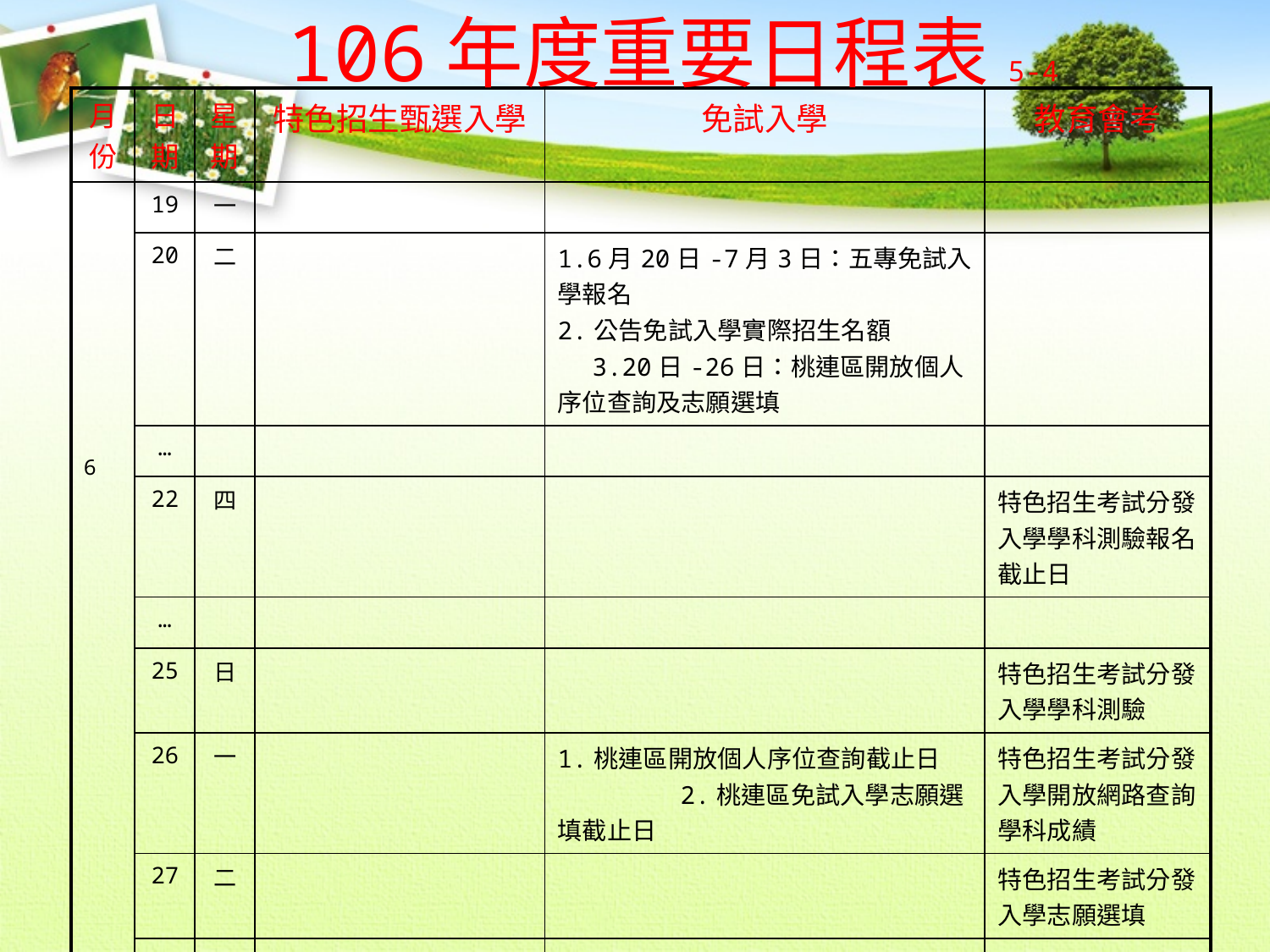

106年度重要日程表5-4
| 月份 | 日期 | 星期 | 特色招生甄選入學 | 免試入學 | 教育會考 |
| --- | --- | --- | --- | --- | --- |
| 6 | 19 | 一 |  |  |  |
|  | 20 | 二 |  | 1.6月20日-7月3日：五專免試入學報名 2.公告免試入學實際招生名額 3.20日-26日：桃連區開放個人序位查詢及志願選填 |  |
|  | … |  |  |  |  |
|  | 22 | 四 |  |  | 特色招生考試分發入學學科測驗報名截止日 |
|  | … |  |  |  |  |
|  | 25 | 日 |  |  | 特色招生考試分發入學學科測驗 |
|  | 26 | 一 |  | 1.桃連區開放個人序位查詢截止日 2.桃連區免試入學志願選填截止日 | 特色招生考試分發入學開放網路查詢學科成績 |
|  | 27 | 二 |  |  | 特色招生考試分發入學志願選填 |
|  | 28 | 三 |  | 28日-29日：桃連區免試入學集體報名 |  |
|  | 29 | 四 |  |  |  |
|  | … |  |  |  |  |